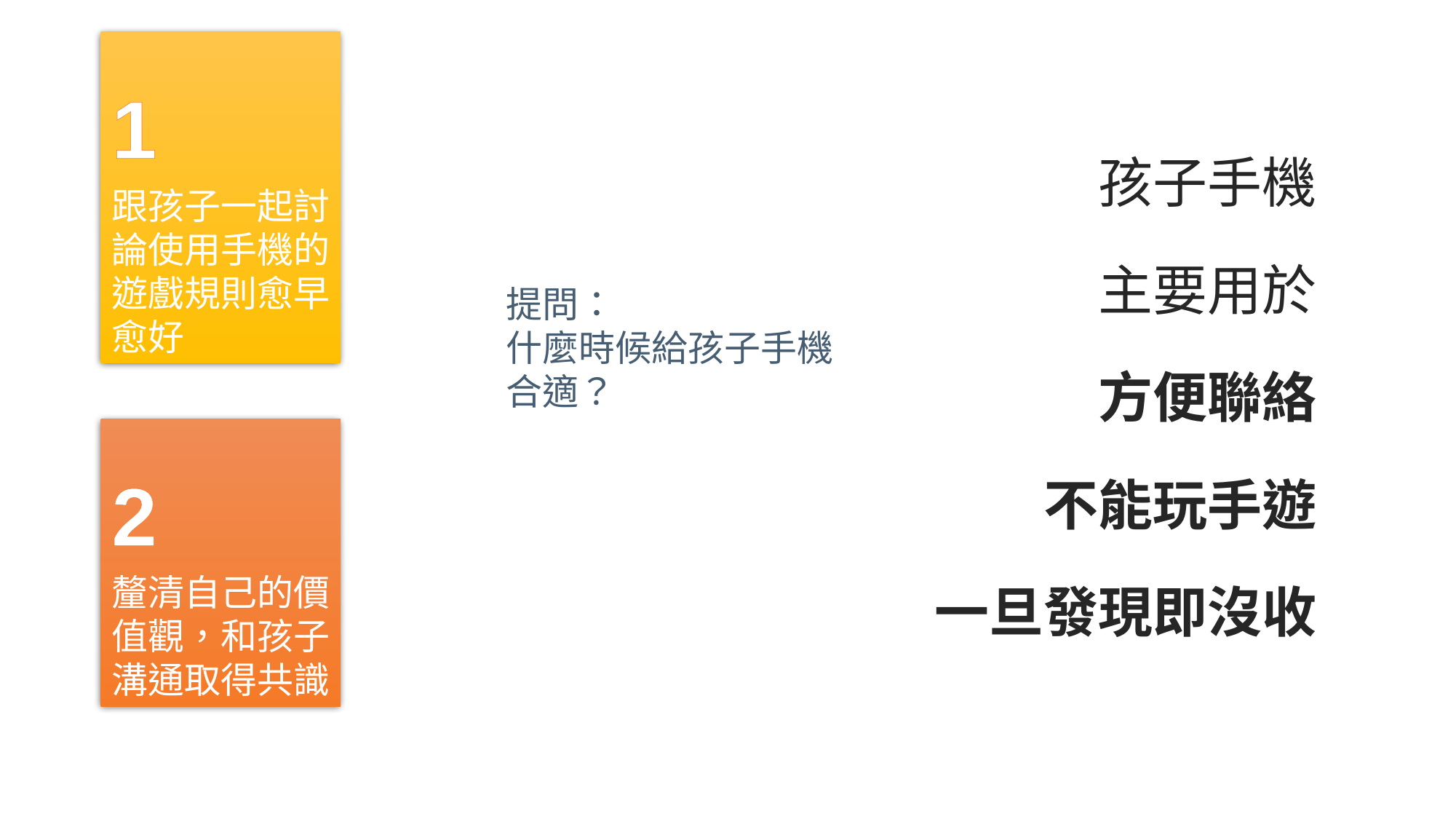

1
跟孩子一起討論使用手機的遊戲規則愈早愈好
孩子手機
主要用於
方便聯絡
不能玩手遊
一旦發現即沒收
提問：
什麼時候給孩子手機合適？
2
釐清自己的價值觀，和孩子溝通取得共識